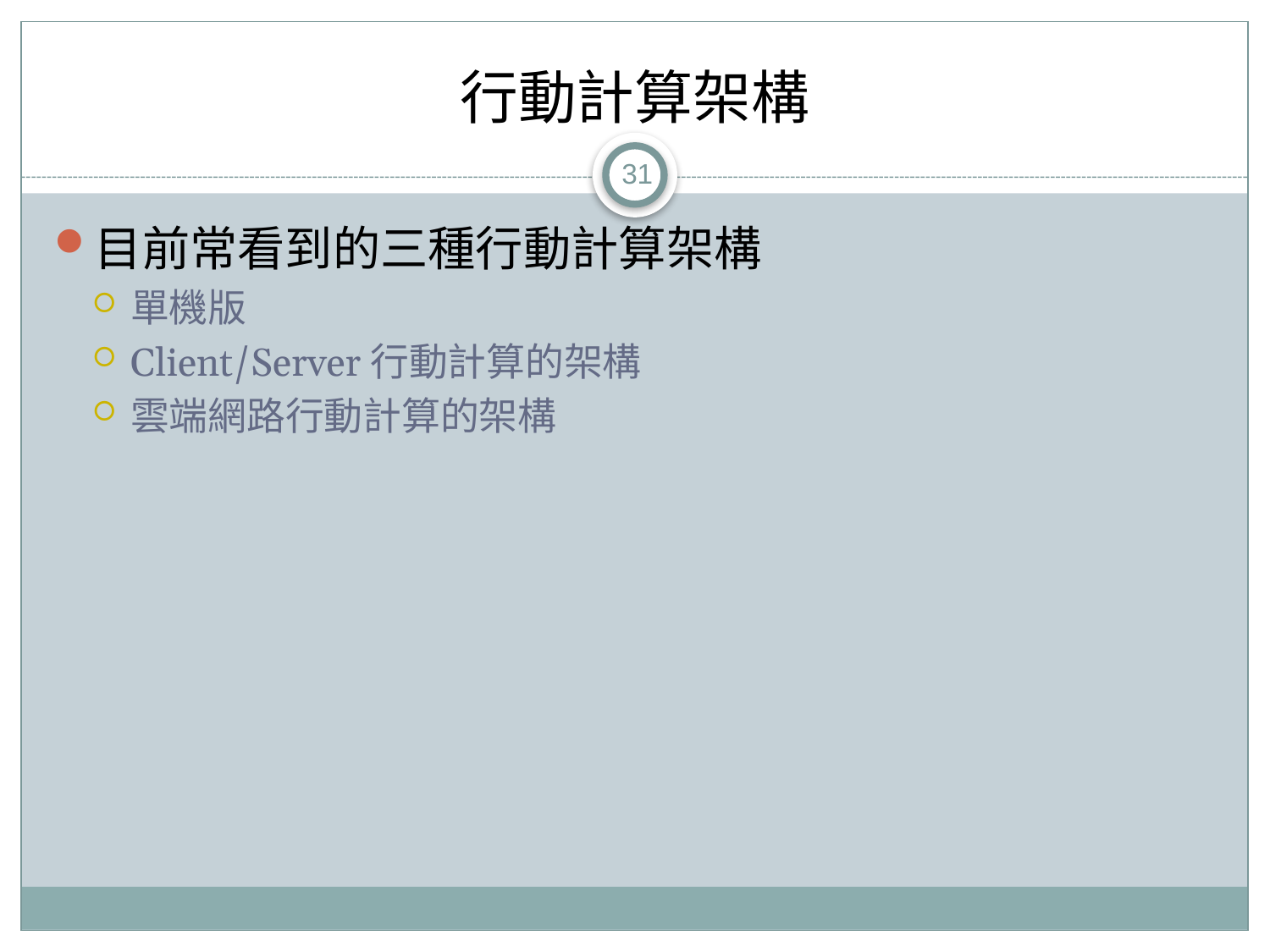

# 行動計算架構
31
目前常看到的三種行動計算架構
單機版
Client/Server行動計算的架構
雲端網路行動計算的架構